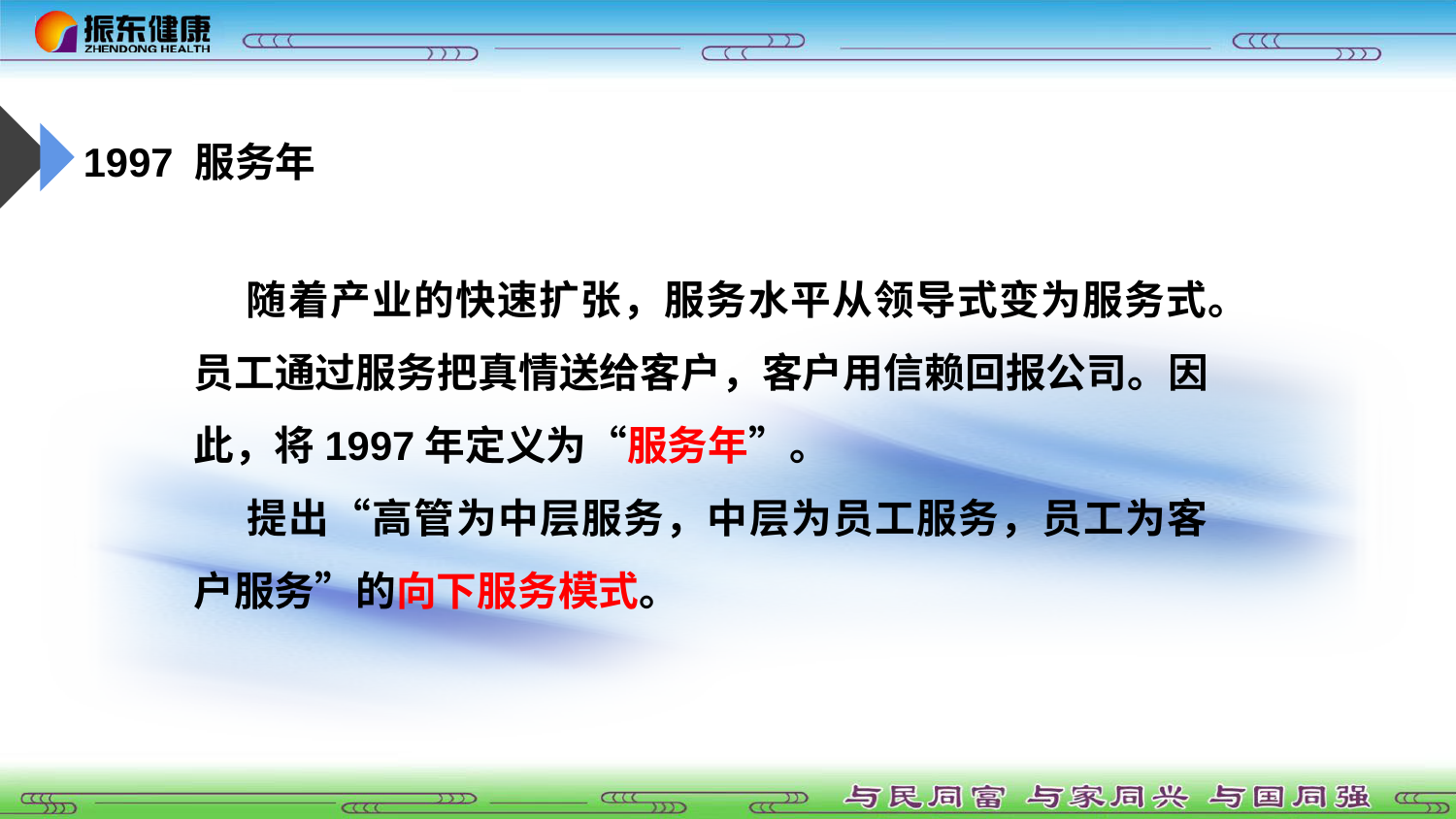

1997 服务年
    随着产业的快速扩张，服务水平从领导式变为服务式。员工通过服务把真情送给客户，客户用信赖回报公司。因此，将1997年定义为“服务年”。
    提出“高管为中层服务，中层为员工服务，员工为客户服务”的向下服务模式。